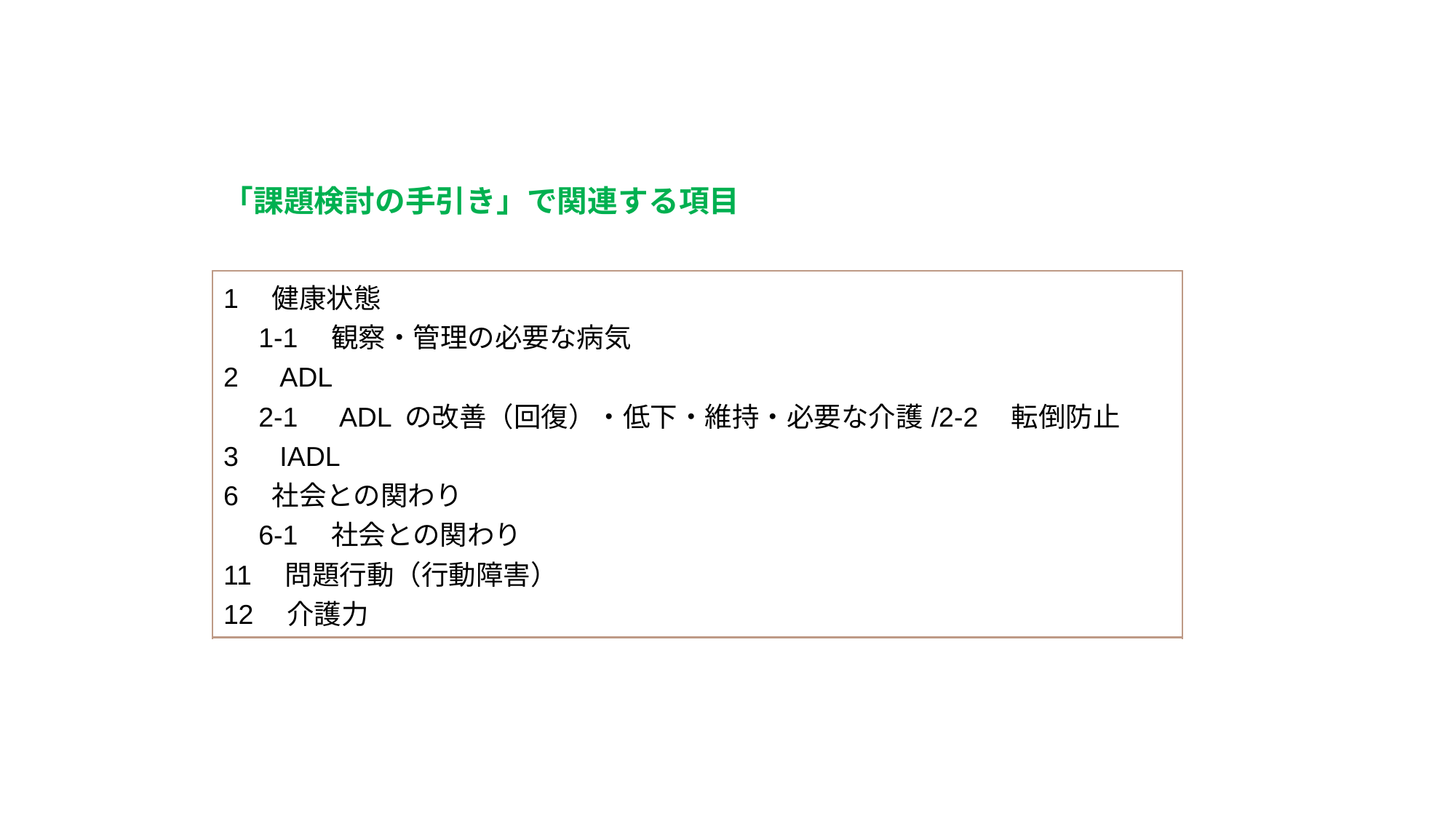

「課題検討の手引き」で関連する項目
| 1　健康状態 　1-1　観察・管理の必要な病気 2　ADL 　2-1　ADL の改善（回復）・低下・維持・必要な介護/2-2　転倒防止 3　IADL 6　社会との関わり 　6-1　社会との関わり 11　問題行動（行動障害） 12　介護力 |
| --- |